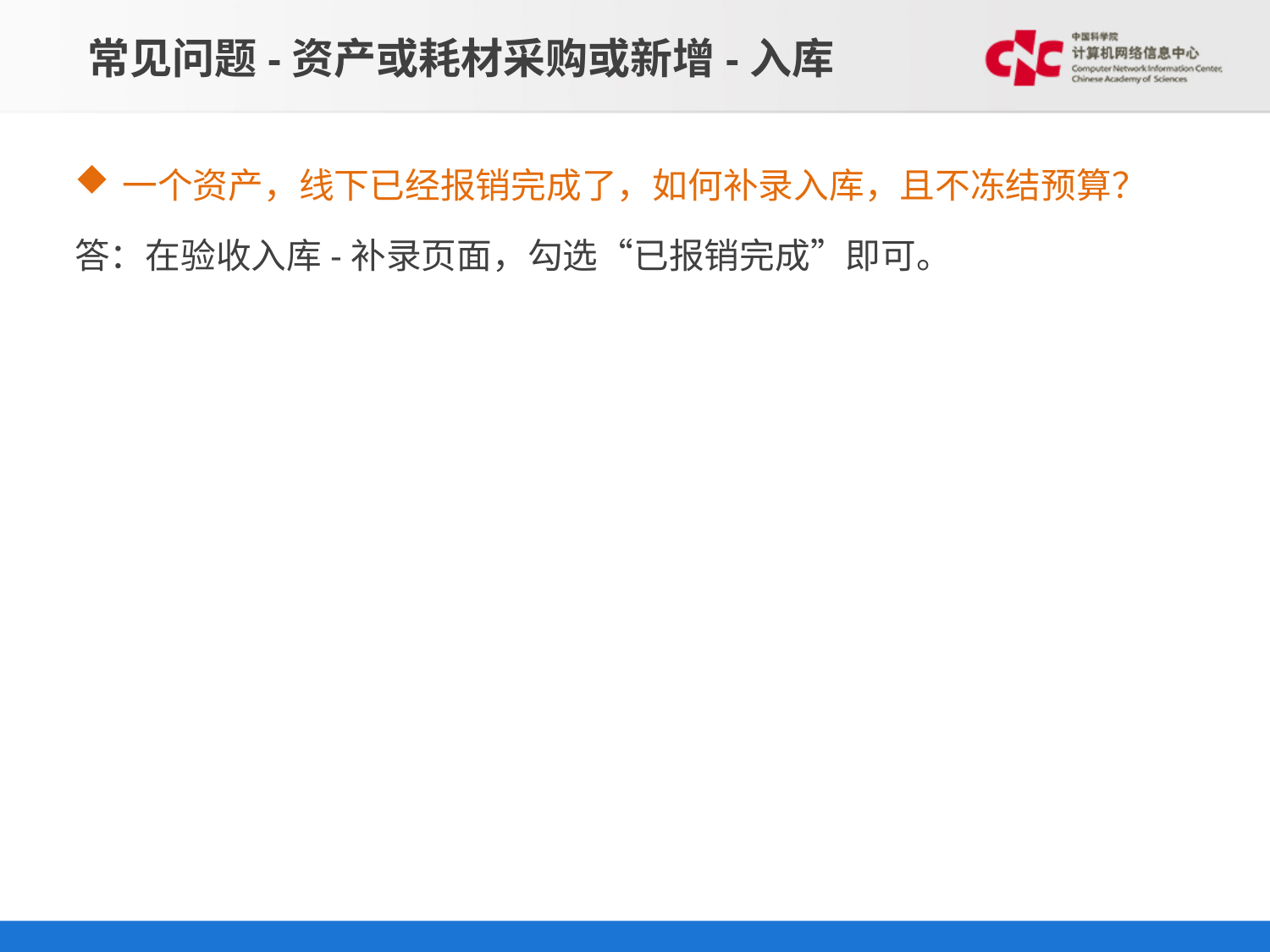

# 常见问题-资产或耗材采购或新增-入库
一个资产，线下已经报销完成了，如何补录入库，且不冻结预算？
答：在验收入库-补录页面，勾选“已报销完成”即可。